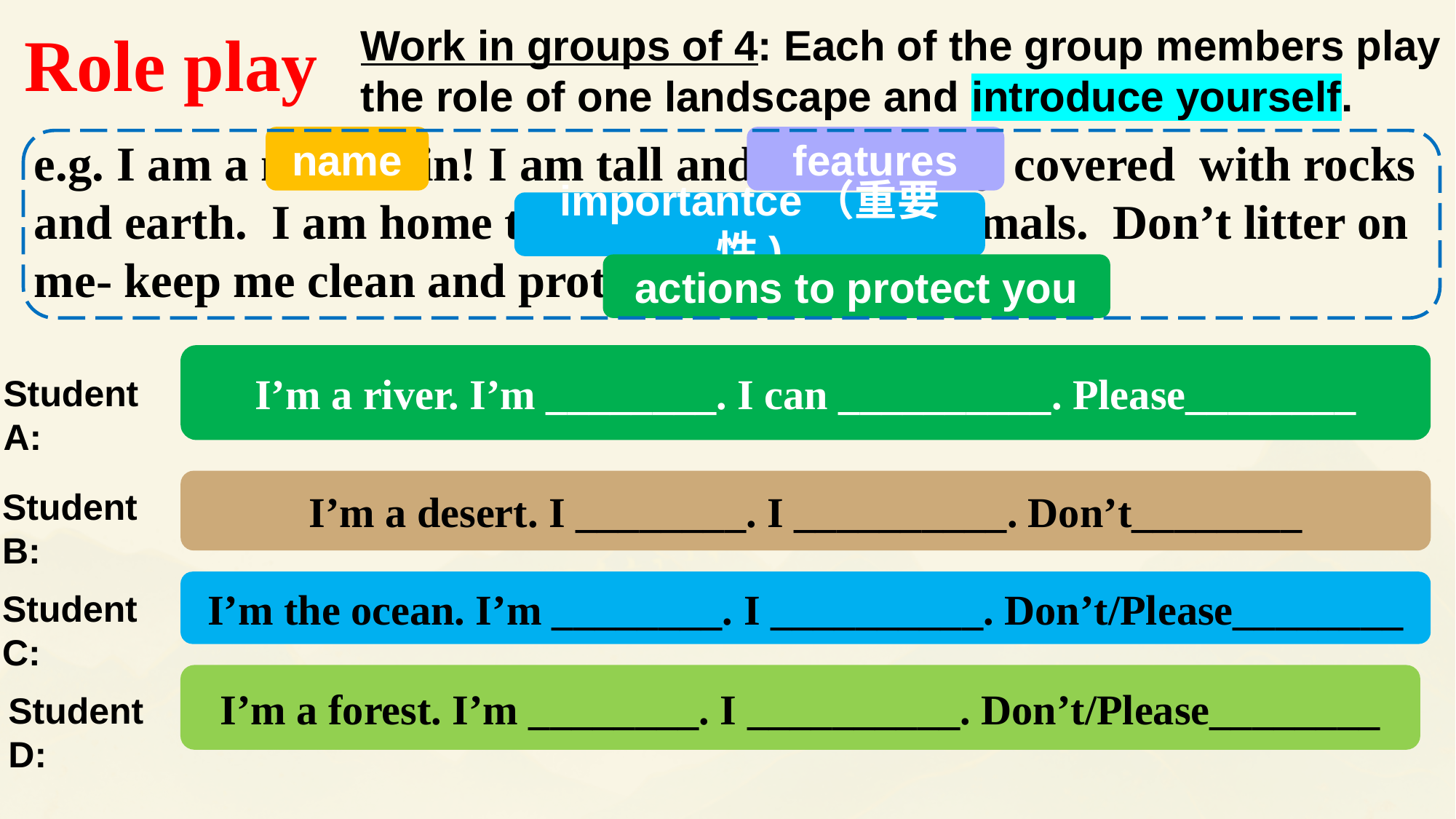

Role play
Work in groups of 4: Each of the group members play the role of one landscape and introduce yourself.
e.g. I am a mountain! I am tall and I’m usually covered  with rocks and earth.  I am home to many plants and animals.  Don’t litter on me- keep me clean and protect my forest!
name
features

importantce（重要性)
actions to protect you
I’m a river. I’m ________. I can __________. Please________
Student A:
I’m a desert. I ________. I __________. Don’t________
Student B:
I’m the ocean. I’m ________. I __________. Don’t/Please________
Student C:
I’m a forest. I’m ________. I __________. Don’t/Please________
Student D: